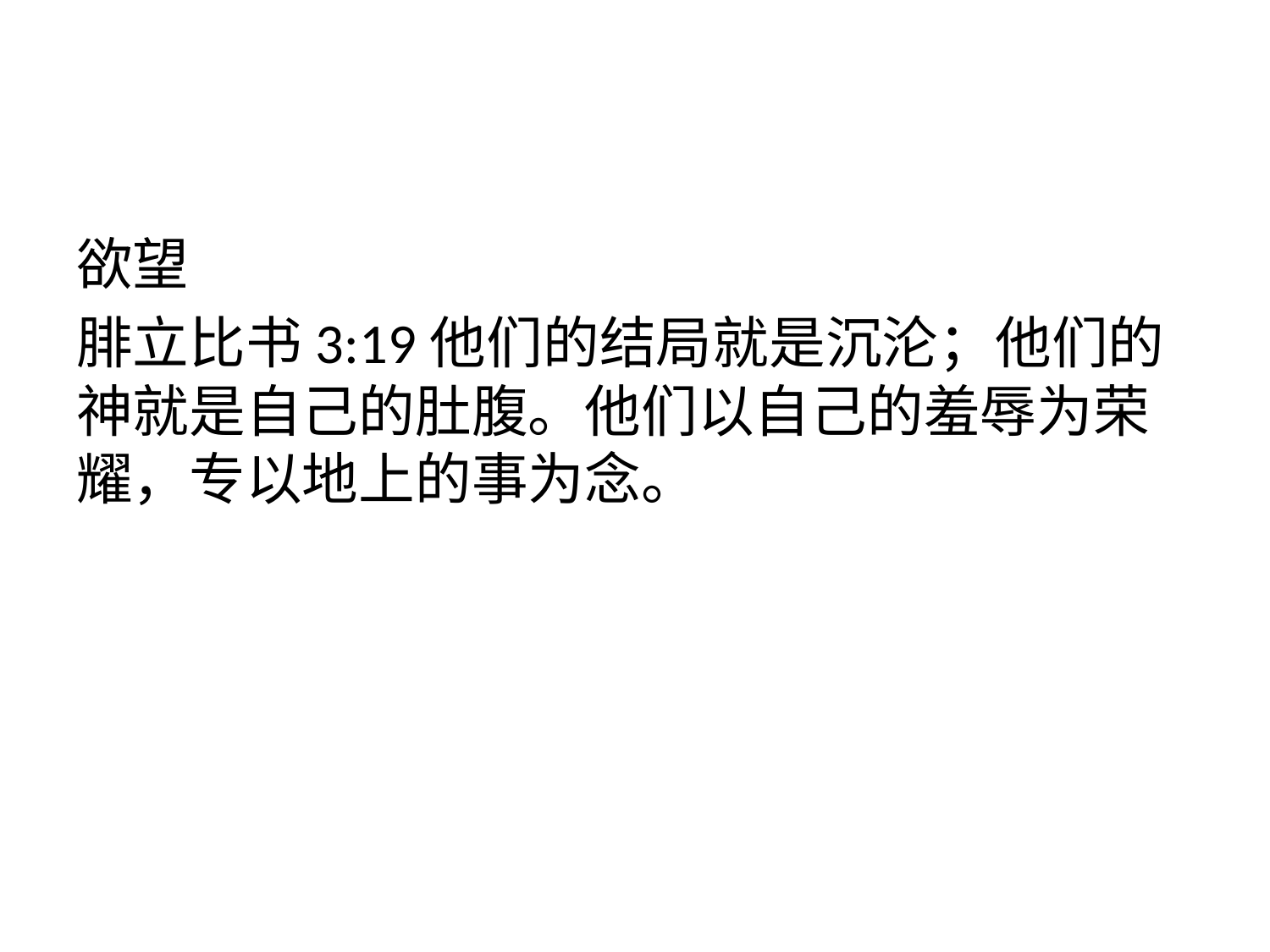

#
欲望
腓立比书3:19他们的结局就是沉沦；他们的神就是自己的肚腹。他们以自己的羞辱为荣耀，专以地上的事为念。